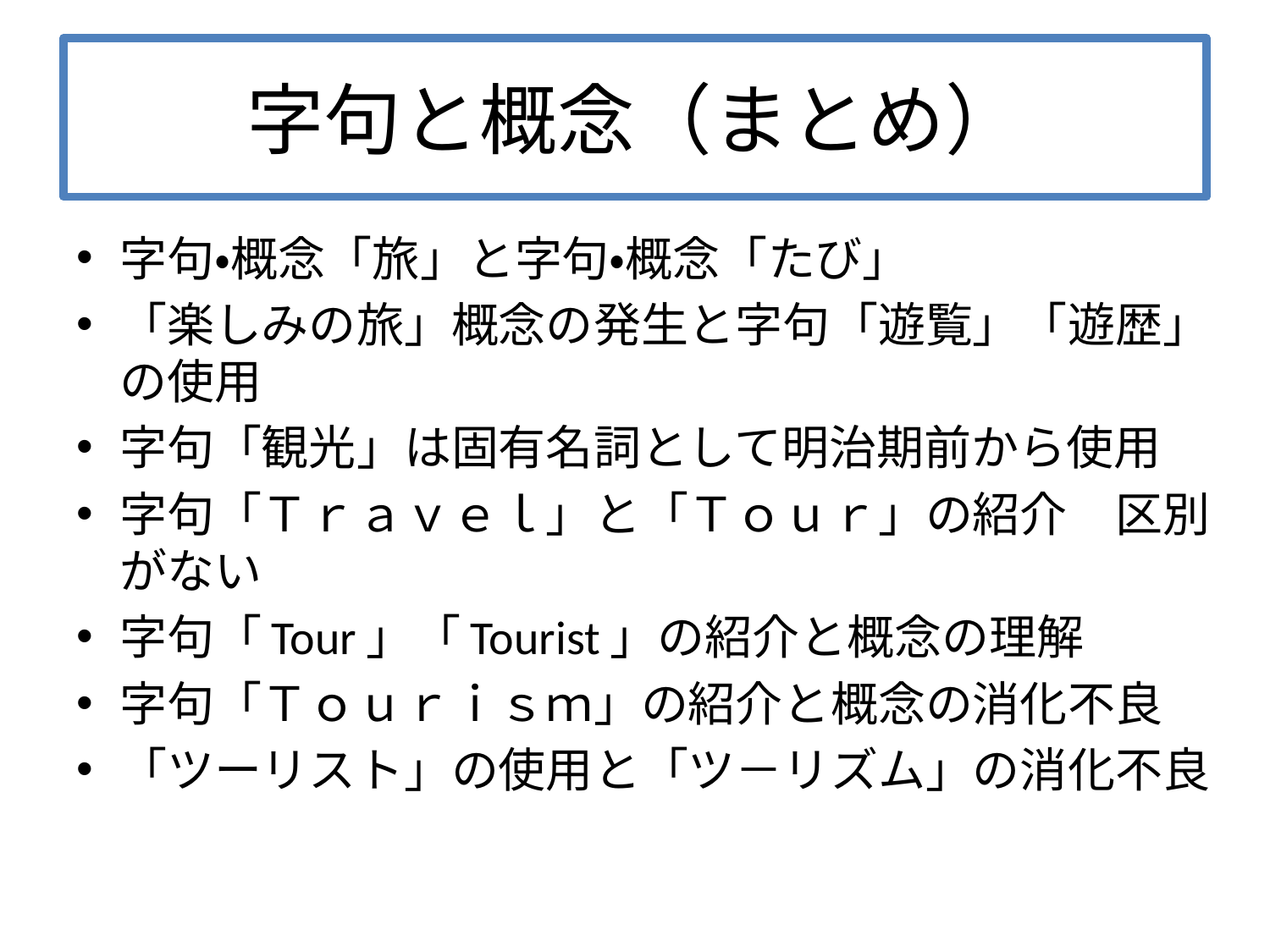

# 字句と概念（まとめ）
字句・概念「旅」と字句・概念「たび」
「楽しみの旅」概念の発生と字句「遊覧」「遊歴」の使用
字句「観光」は固有名詞として明治期前から使用
字句「Ｔｒａｖｅｌ」と「Ｔｏｕｒ」の紹介　区別がない
字句「Tour」「Tourist」の紹介と概念の理解
字句「Ｔｏｕｒｉｓｍ」の紹介と概念の消化不良
「ツーリスト」の使用と「ツ－リズム」の消化不良